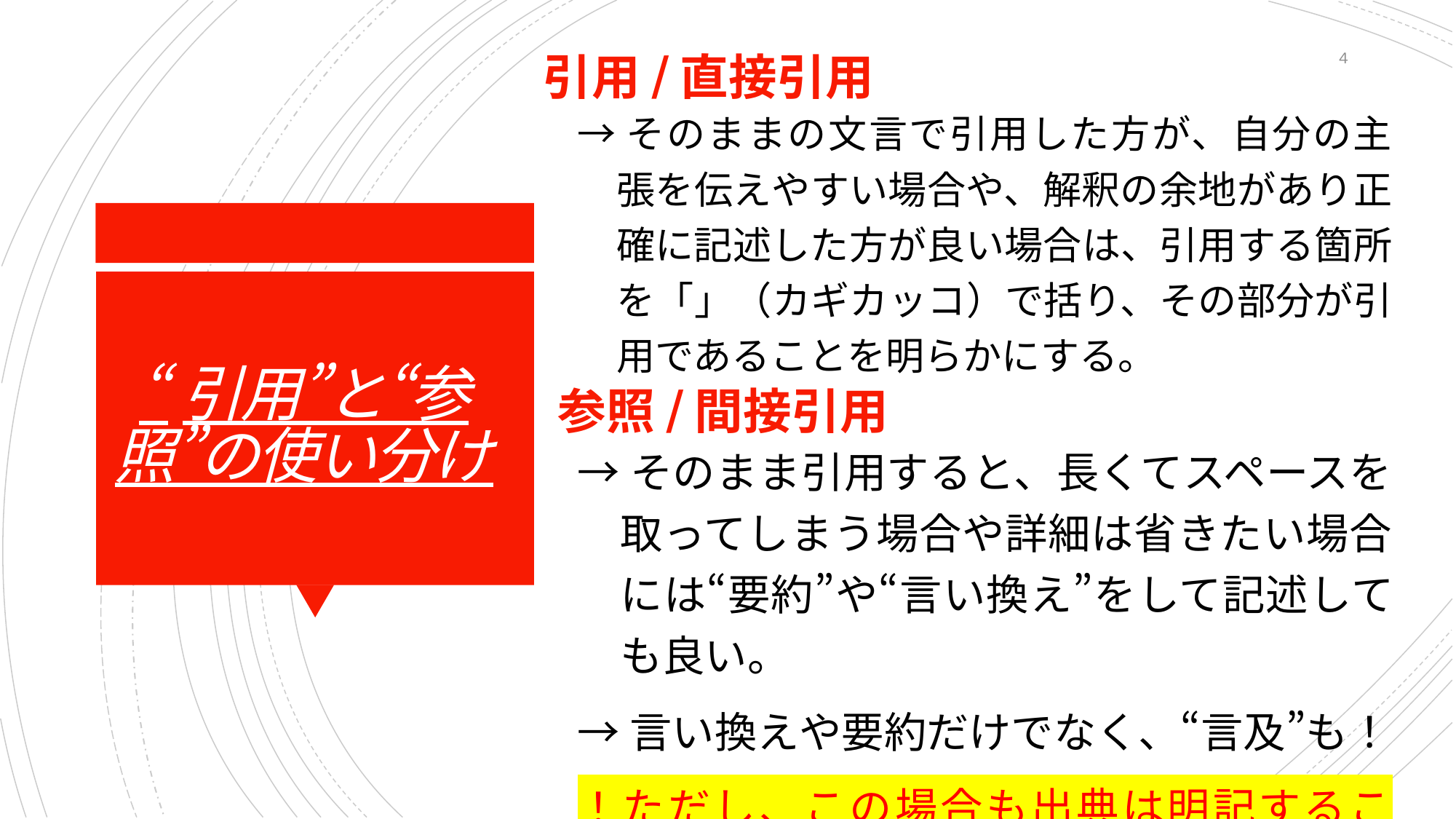

引用/直接引用
4
→そのままの文言で引用した方が、自分の主張を伝えやすい場合や、解釈の余地があり正確に記述した方が良い場合は、引用する箇所を「」（カギカッコ）で括り、その部分が引用であることを明らかにする。
# “引用”と“参照”の使い分け
参照/間接引用
→そのまま引用すると、長くてスペースを取ってしまう場合や詳細は省きたい場合には“要約”や“言い換え”をして記述しても良い。
→言い換えや要約だけでなく、“言及”も！
！ただし、この場合も出典は明記すること！